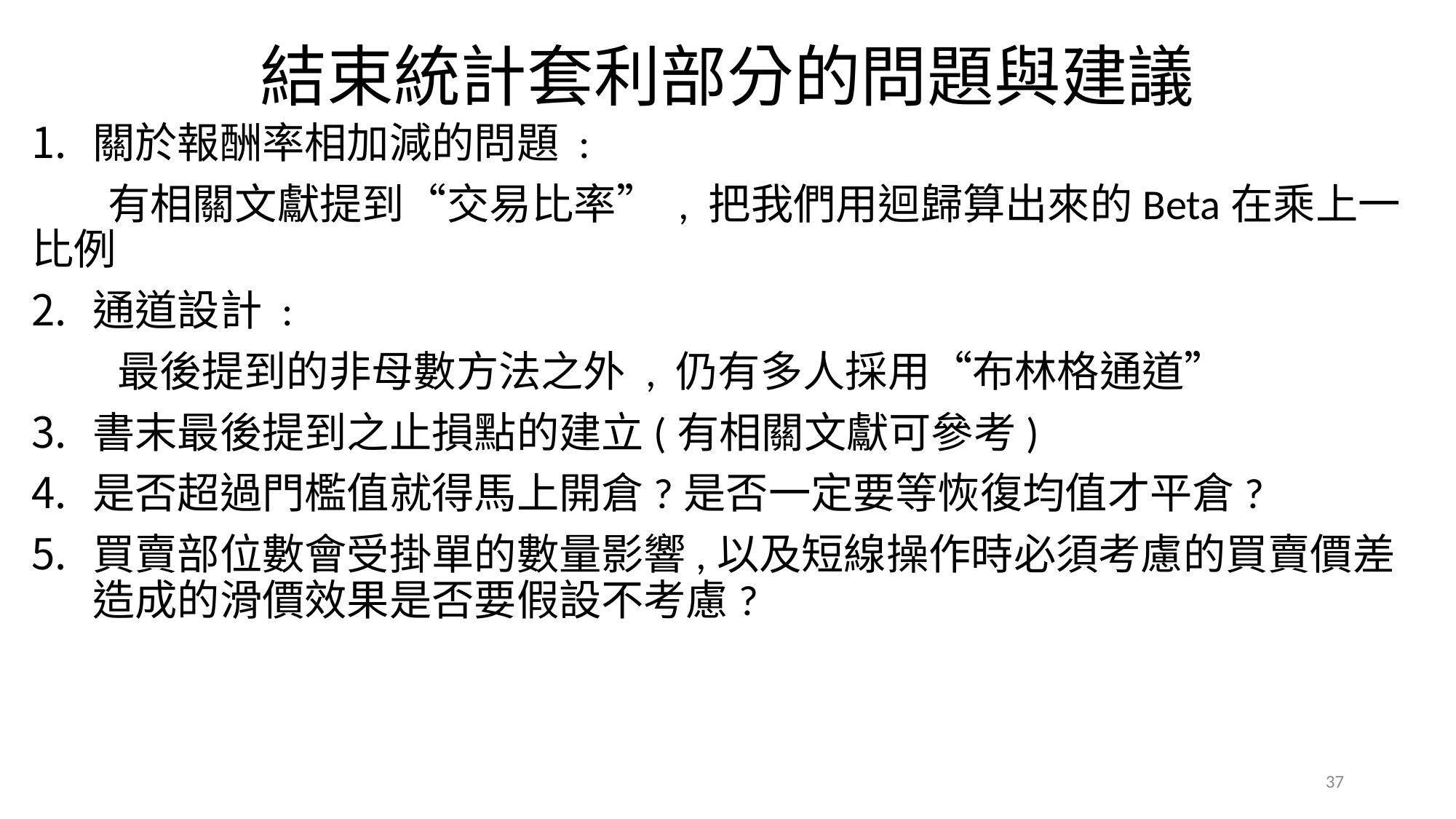

# 結束統計套利部分的問題與建議
關於報酬率相加減的問題 :
       有相關文獻提到“交易比率” , 把我們用迴歸算出來的Beta在乘上一比例
通道設計 :
        最後提到的非母數方法之外 , 仍有多人採用“布林格通道”
書末最後提到之止損點的建立(有相關文獻可參考)
是否超過門檻值就得馬上開倉?是否一定要等恢復均值才平倉?
買賣部位數會受掛單的數量影響,以及短線操作時必須考慮的買賣價差造成的滑價效果是否要假設不考慮?

37